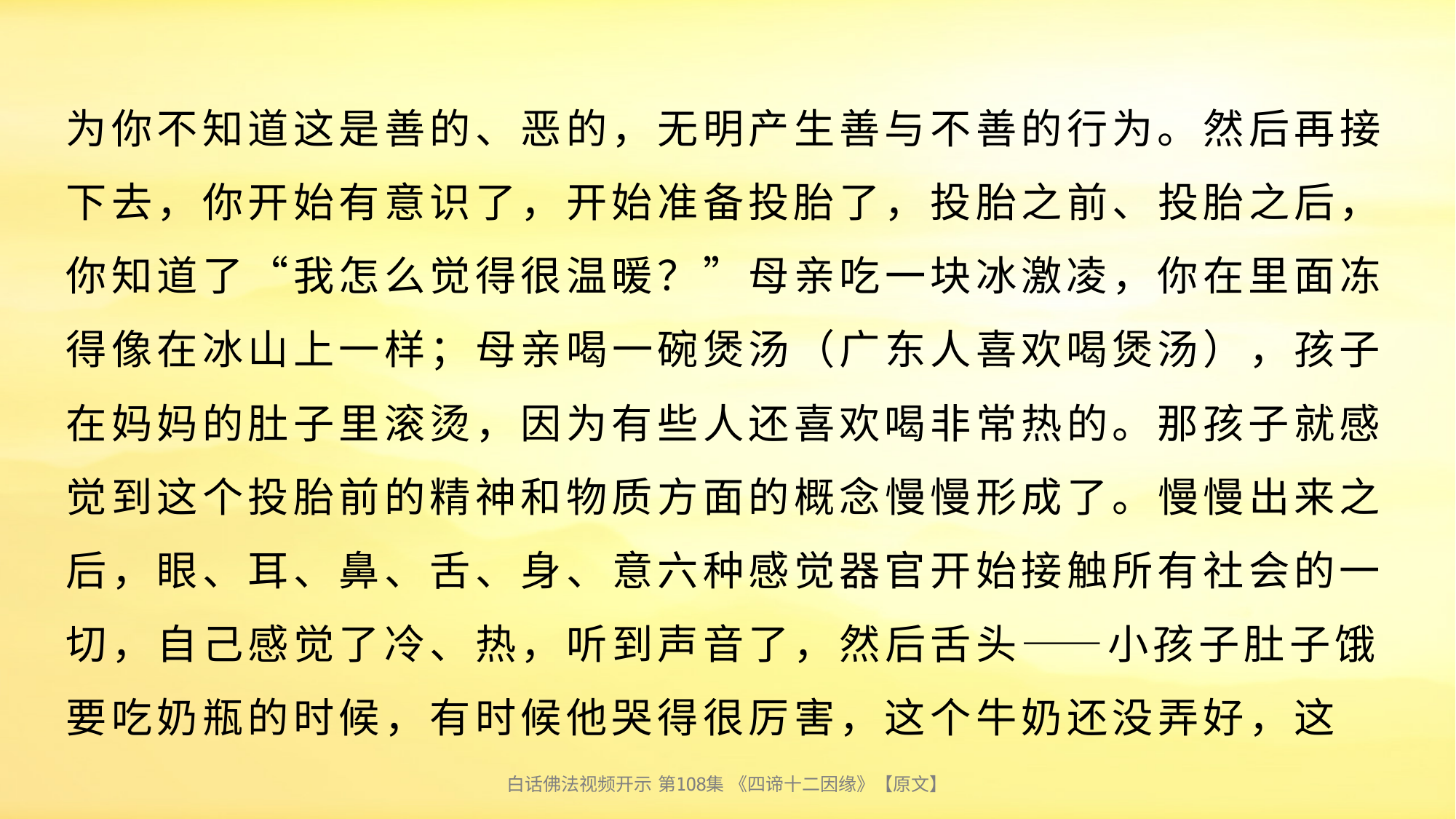

# 为你不知道这是善的、恶的，无明产生善与不善的行为。然后再接下去，你开始有意识了，开始准备投胎了，投胎之前、投胎之后，你知道了“我怎么觉得很温暖？”母亲吃一块冰激凌，你在里面冻得像在冰山上一样；母亲喝一碗煲汤（广东人喜欢喝煲汤），孩子在妈妈的肚子里滚烫，因为有些人还喜欢喝非常热的。那孩子就感觉到这个投胎前的精神和物质方面的概念慢慢形成了。慢慢出来之后，眼、耳、鼻、舌、身、意六种感觉器官开始接触所有社会的一切，自己感觉了冷、热，听到声音了，然后舌头——小孩子肚子饿要吃奶瓶的时候，有时候他哭得很厉害，这个牛奶还没弄好，这
白话佛法视频开示 第108集 《四谛十二因缘》【原文】